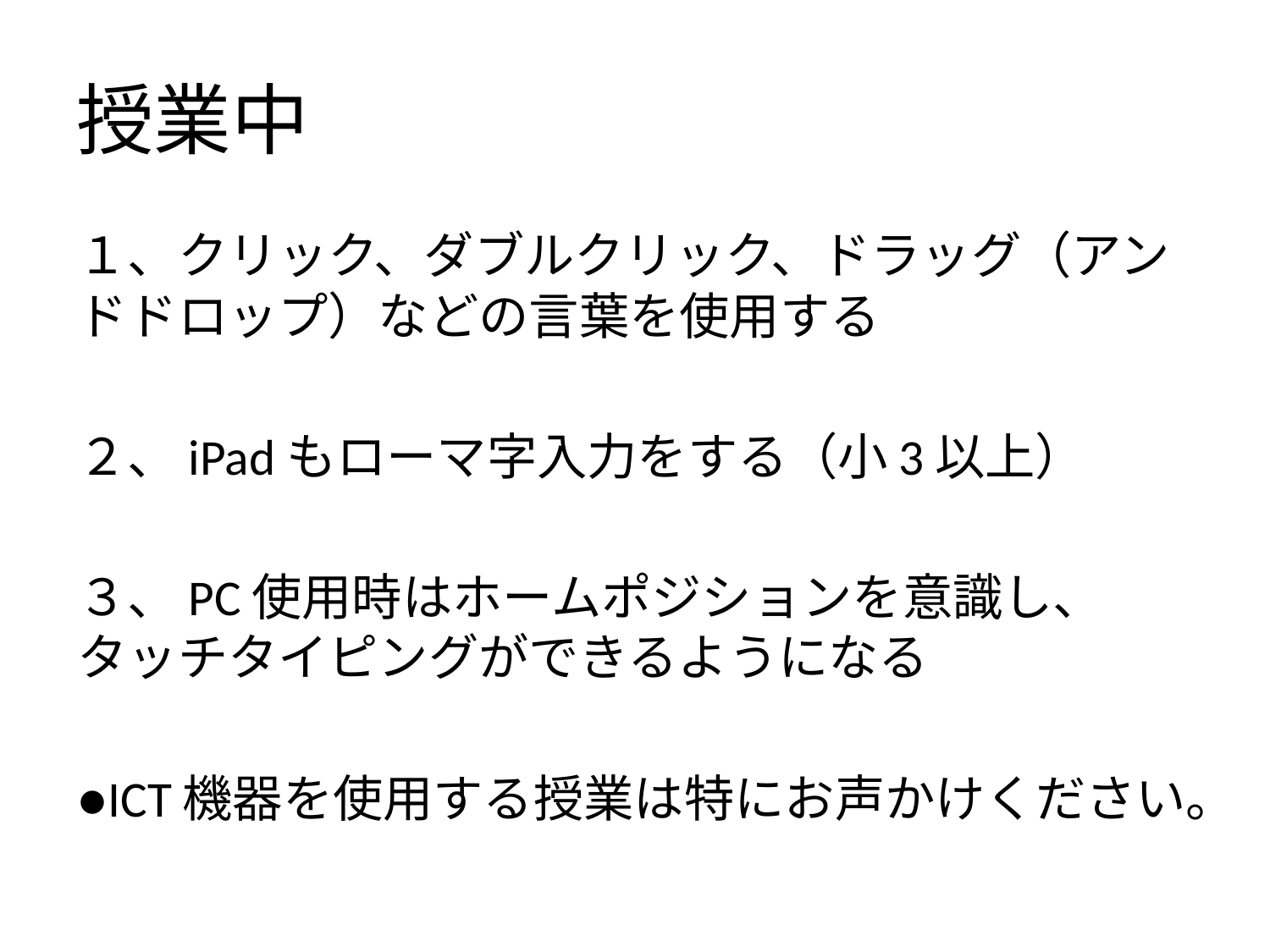

# 授業中
１、クリック、ダブルクリック、ドラッグ（アンドドロップ）などの言葉を使用する

２、iPadもローマ字入力をする（小3以上）

３、PC使用時はホームポジションを意識し、タッチタイピングができるようになる

●ICT機器を使用する授業は特にお声かけください。